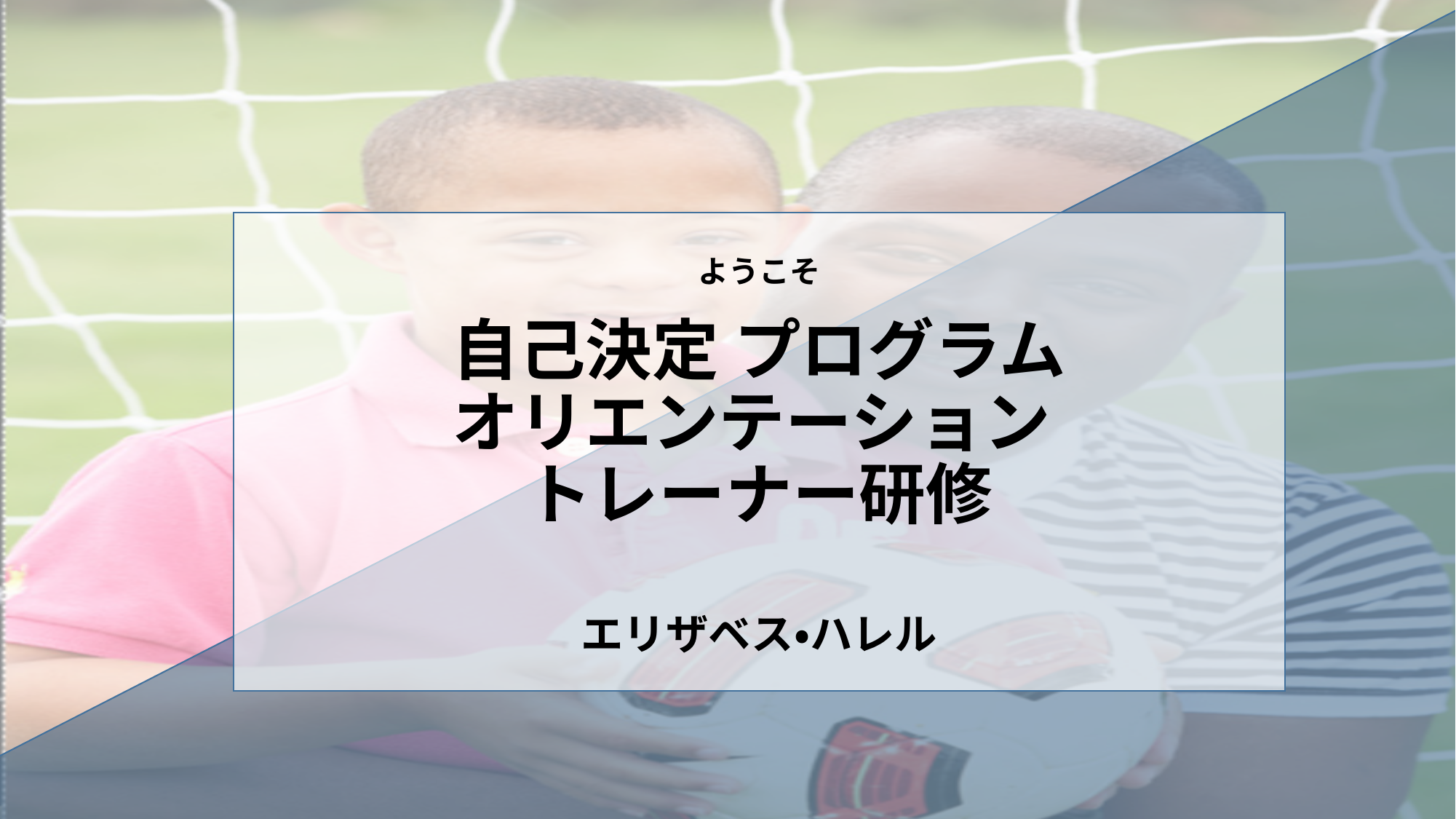

ようこそ
自己決定 プログラム
オリエンテーション
トレーナー研修

エリザベス・ハレル